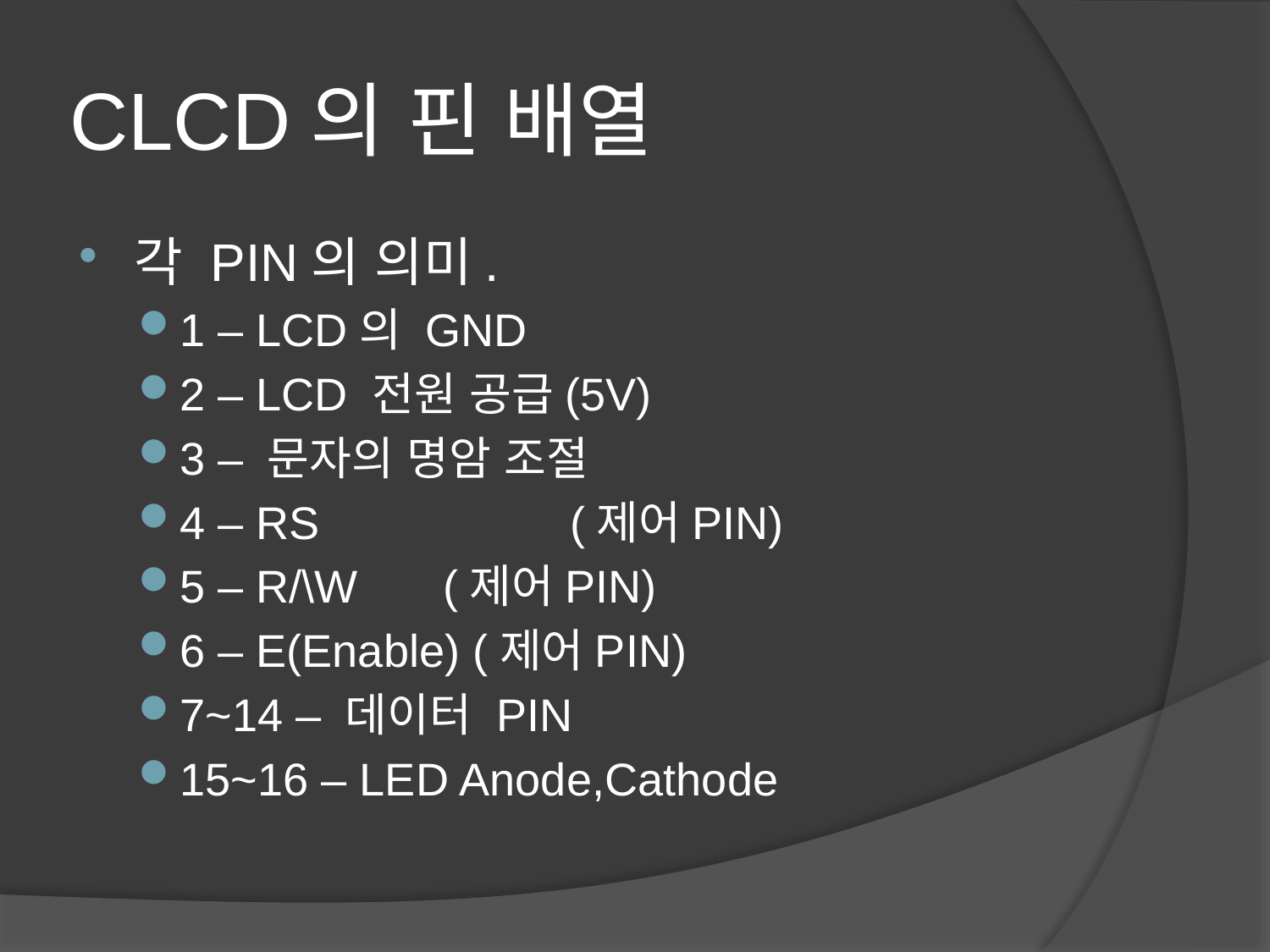

# CLCD의 핀 배열
각 PIN의 의미.
1 – LCD의 GND
2 – LCD 전원 공급(5V)
3 – 문자의 명암 조절
4 – RS		 (제어PIN)
5 – R/\W  	 (제어PIN)
6 – E(Enable) (제어PIN)
7~14 – 데이터 PIN
15~16 – LED Anode,Cathode